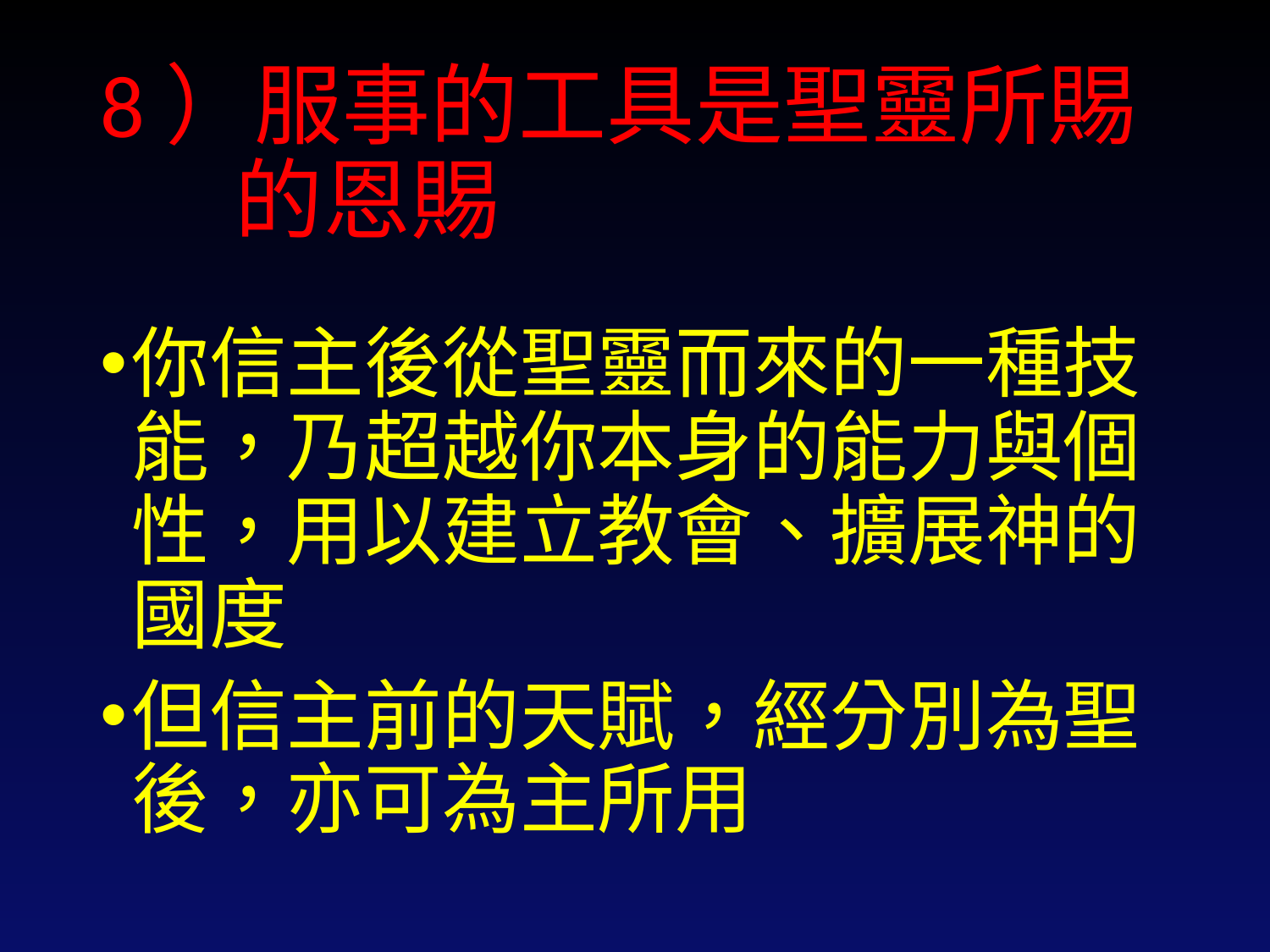

# 8）服事的工具是聖靈所賜的恩賜
你信主後從聖靈而來的一種技能，乃超越你本身的能力與個性，用以建立教會、擴展神的國度
但信主前的天賦，經分別為聖後，亦可為主所用